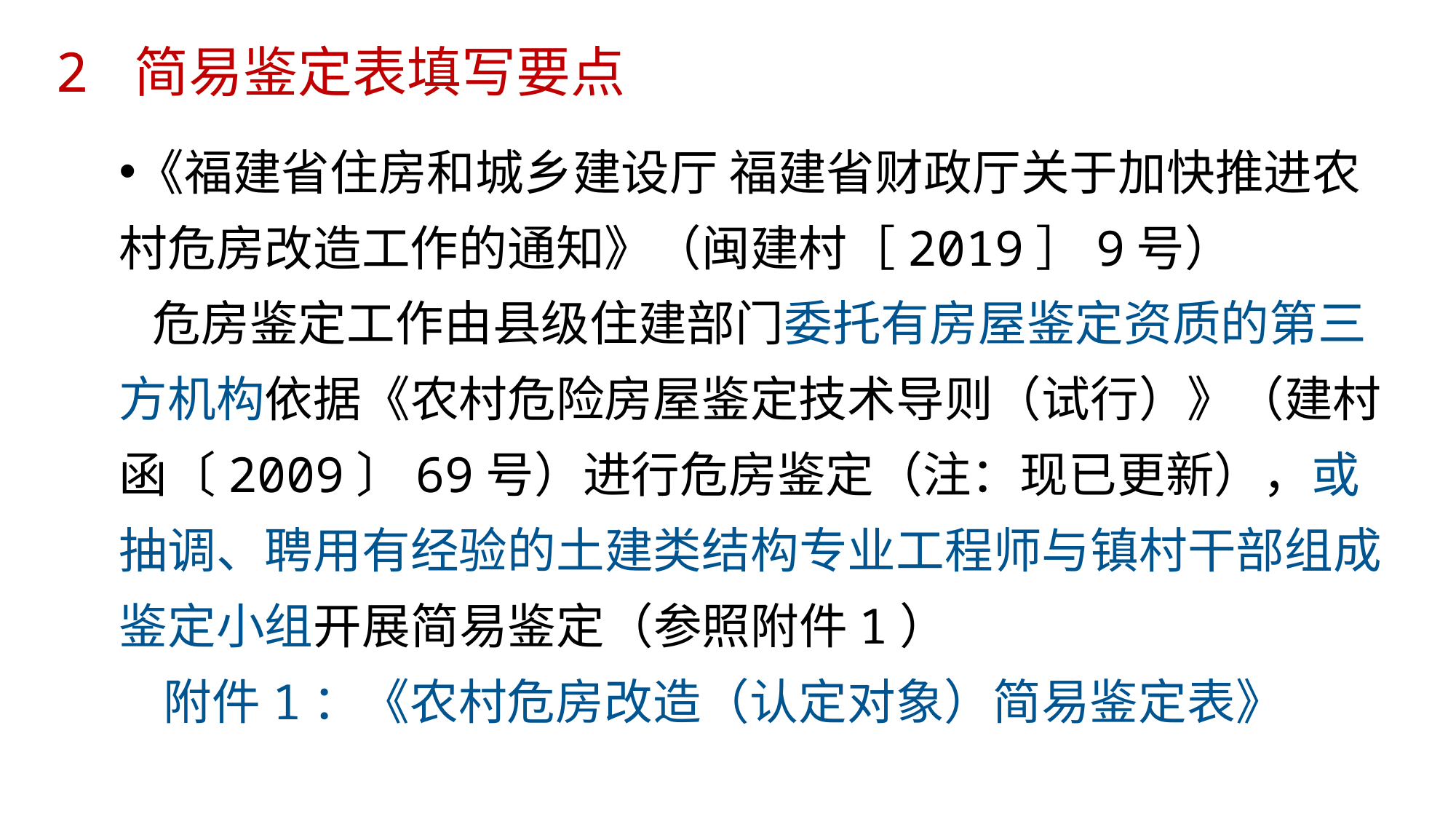

# 2 简易鉴定表填写要点
《福建省住房和城乡建设厅 福建省财政厅关于加快推进农村危房改造工作的通知》（闽建村［2019］9号）
  危房鉴定工作由县级住建部门委托有房屋鉴定资质的第三方机构依据《农村危险房屋鉴定技术导则（试行）》（建村函〔2009〕69号）进行危房鉴定（注：现已更新），或抽调、聘用有经验的土建类结构专业工程师与镇村干部组成鉴定小组开展简易鉴定（参照附件1）
   附件1：《农村危房改造（认定对象）简易鉴定表》
12